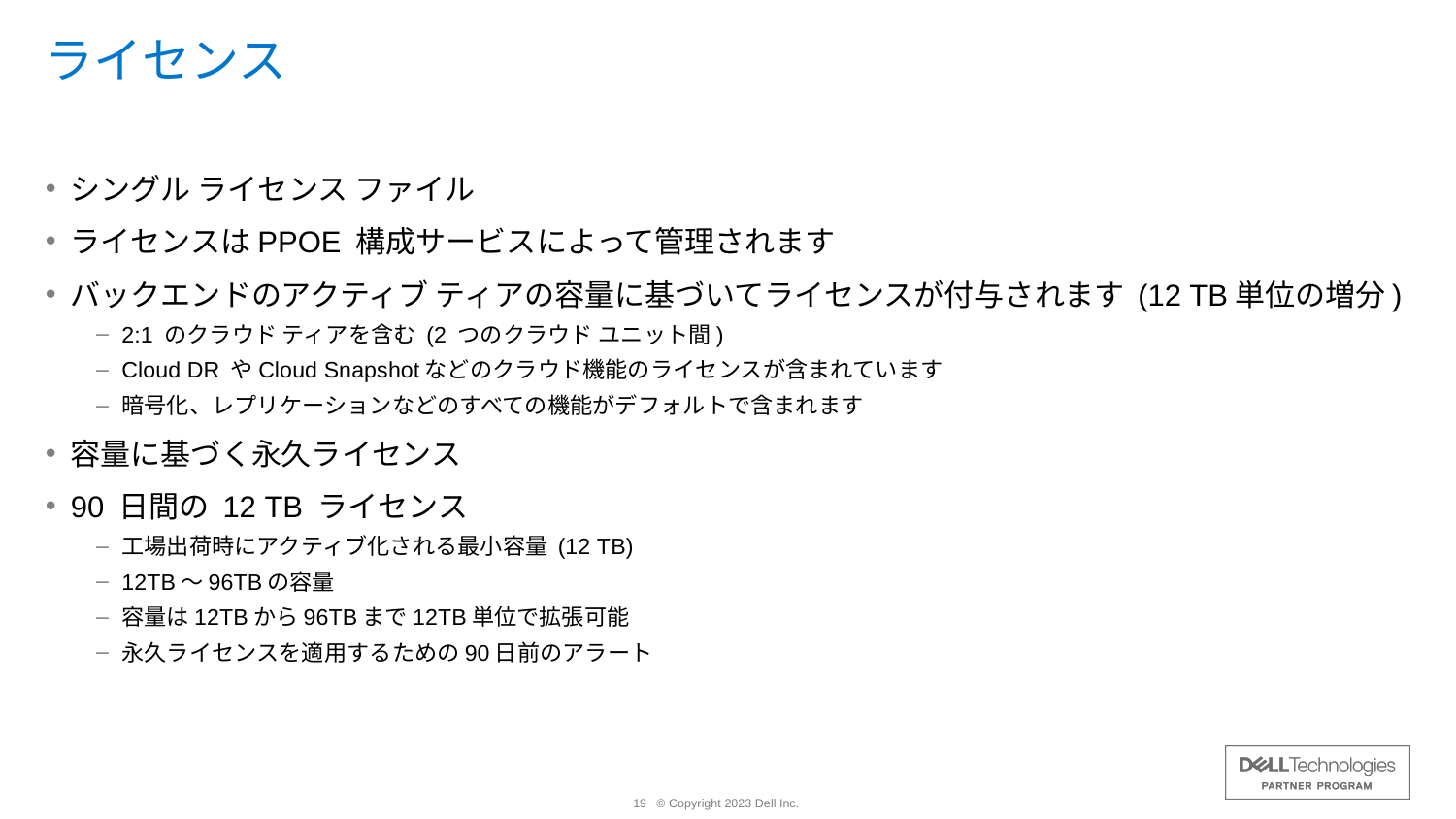

# ライセンス
シングル ライセンス ファイル
ライセンスはPPOE 構成サービスによって管理されます
バックエンドのアクティブ ティアの容量に基づいてライセンスが付与されます (12 TB単位の増分)
2:1 のクラウド ティアを含む (2 つのクラウド ユニット間)
Cloud DR やCloud Snapshotなどのクラウド機能のライセンスが含まれています
暗号化、レプリケーションなどのすべての機能がデフォルトで含まれます
容量に基づく永久ライセンス
90 日間の 12 TB ライセンス
工場出荷時にアクティブ化される最小容量 (12 TB)
12TB～96TBの容量
容量は12TBから96TBまで12TB単位で拡張可能
永久ライセンスを適用するための90日前のアラート